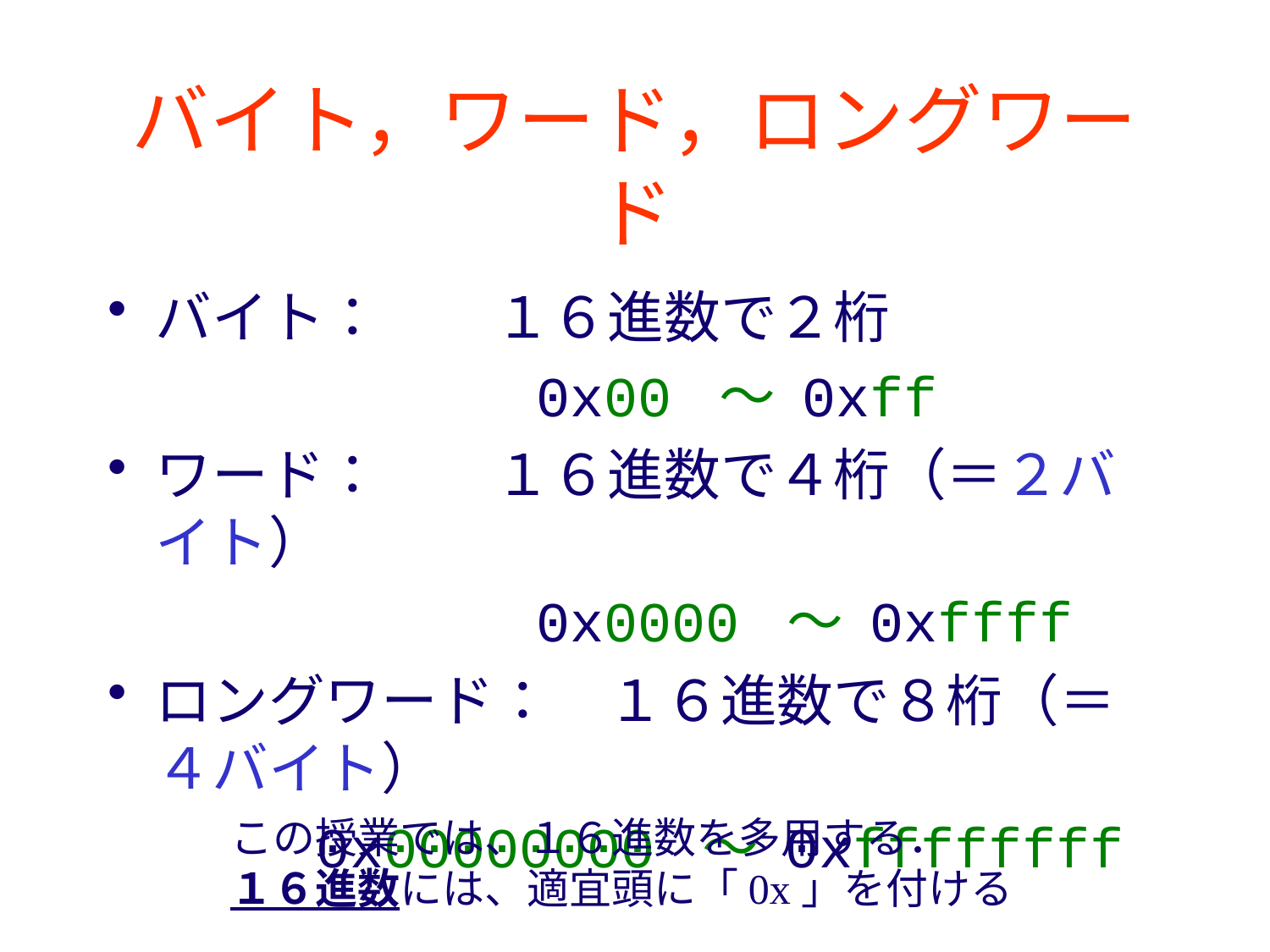

# バイト，ワード，ロングワード
バイト：　　１６進数で２桁
				0x00 ～ 0xff
ワード：　　１６進数で４桁（＝２バイト）
				0x0000 ～ 0xffff
ロングワード：　１６進数で８桁（＝４バイト）
		 0x00000000 ～ 0xffffffff

この授業では、１６進数を多用する．
１６進数には、適宜頭に「0x」を付ける